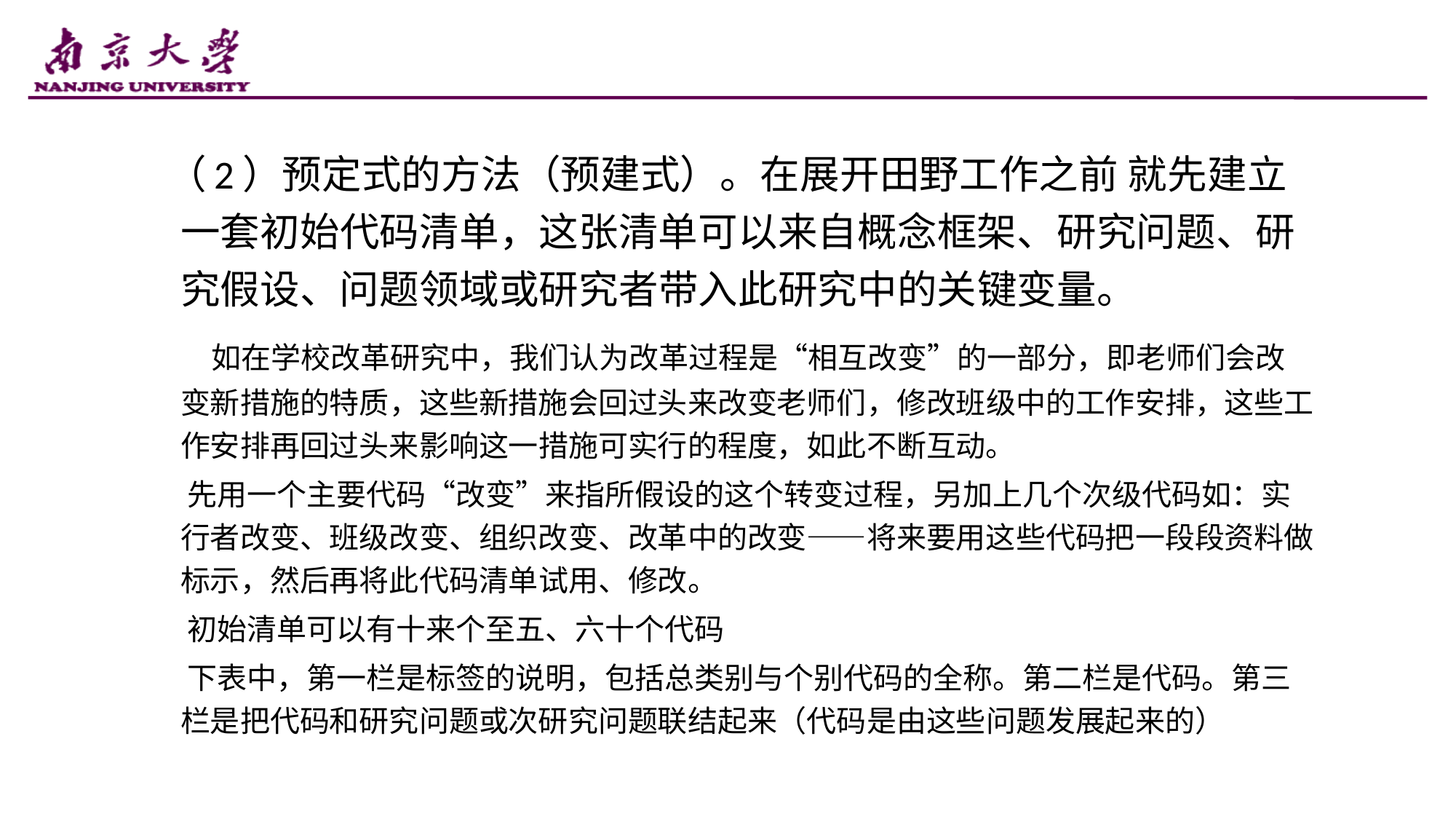

（2）预定式的方法（预建式）。在展开田野工作之前 就先建立一套初始代码清单，这张清单可以来自概念框架、研究问题、研究假设、问题领域或研究者带入此研究中的关键变量。
       如在学校改革研究中，我们认为改革过程是“相互改变”的一部分，即老师们会改变新措施的特质，这些新措施会回过头来改变老师们，修改班级中的工作安排，这些工作安排再回过头来影响这一措施可实行的程度，如此不断互动。
      先用一个主要代码“改变”来指所假设的这个转变过程，另加上几个次级代码如：实行者改变、班级改变、组织改变、改革中的改变——将来要用这些代码把一段段资料做标示，然后再将此代码清单试用、修改。
      初始清单可以有十来个至五、六十个代码
      下表中，第一栏是标签的说明，包括总类别与个别代码的全称。第二栏是代码。第三栏是把代码和研究问题或次研究问题联结起来（代码是由这些问题发展起来的）